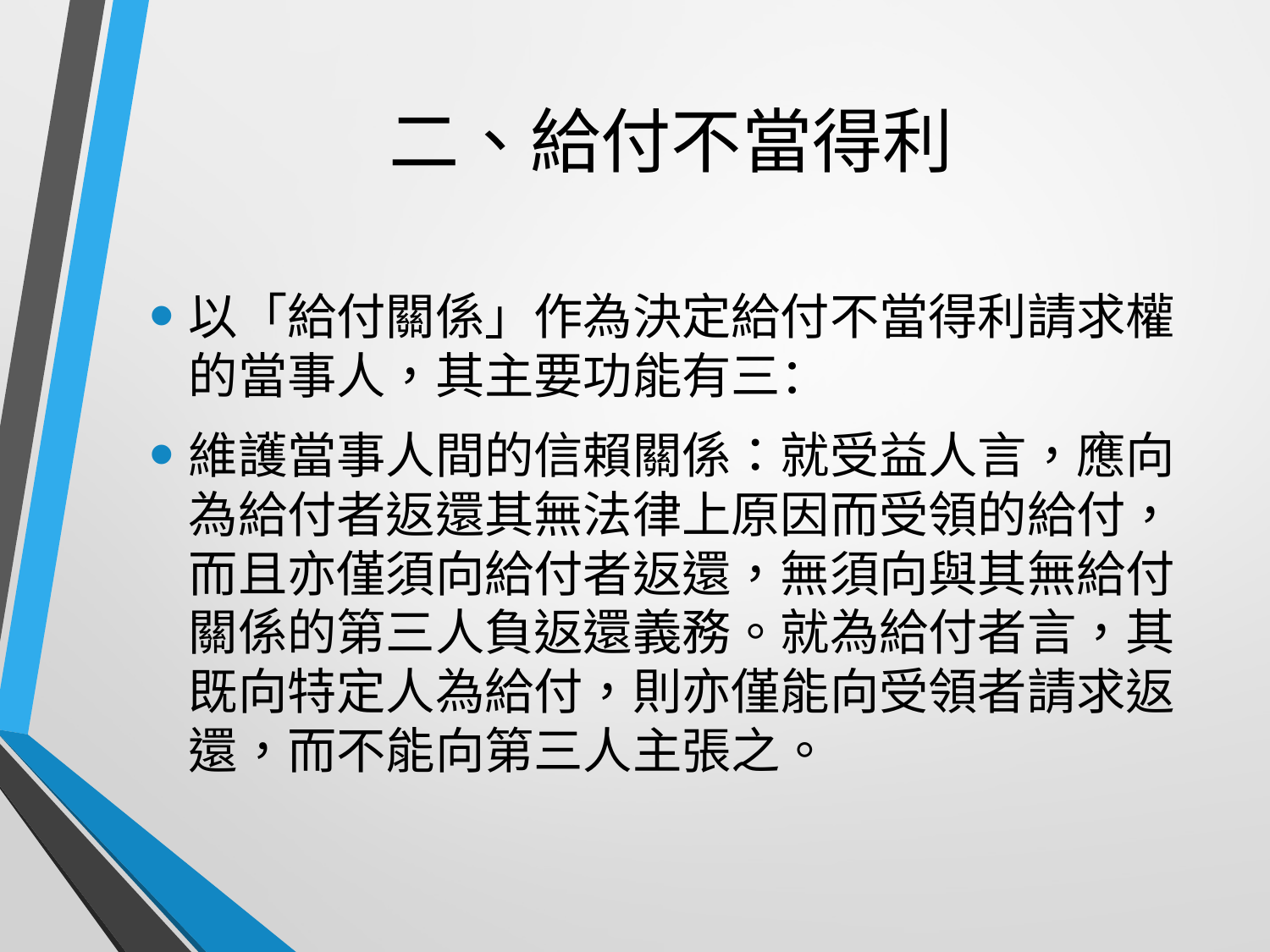

# 二、給付不當得利
以「給付關係」作為決定給付不當得利請求權的當事人，其主要功能有三：
維護當事人間的信賴關係：就受益人言，應向為給付者返還其無法律上原因而受領的給付，而且亦僅須向給付者返還，無須向與其無給付關係的第三人負返還義務。就為給付者言，其既向特定人為給付，則亦僅能向受領者請求返還，而不能向第三人主張之。